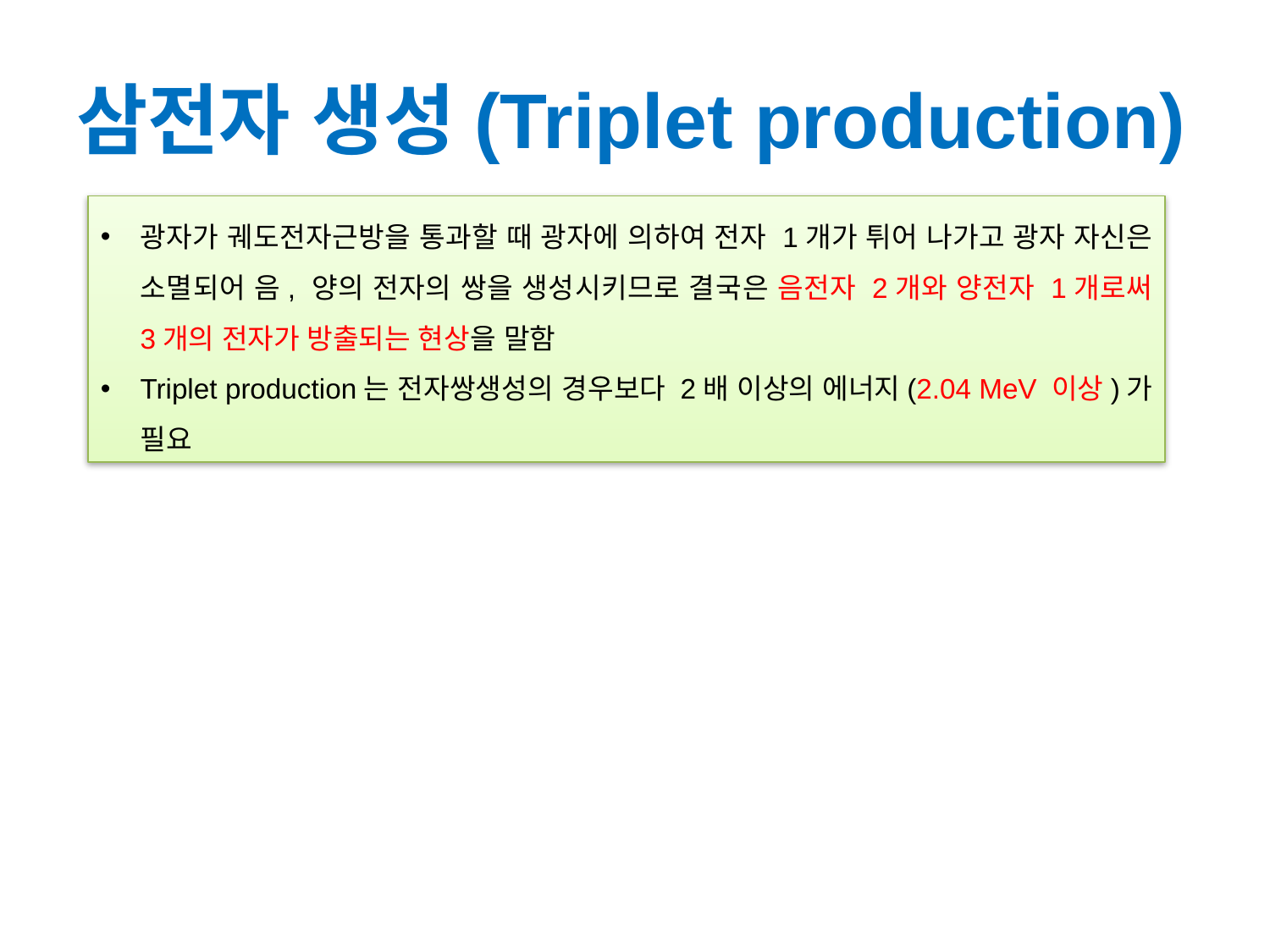

# 삼전자 생성(Triplet production)
광자가 궤도전자근방을 통과할 때 광자에 의하여 전자 1개가 튀어 나가고 광자 자신은 소멸되어 음, 양의 전자의 쌍을 생성시키므로 결국은 음전자 2개와 양전자 1개로써 3개의 전자가 방출되는 현상을 말함
Triplet production는 전자쌍생성의 경우보다 2배 이상의 에너지(2.04 MeV 이상)가 필요